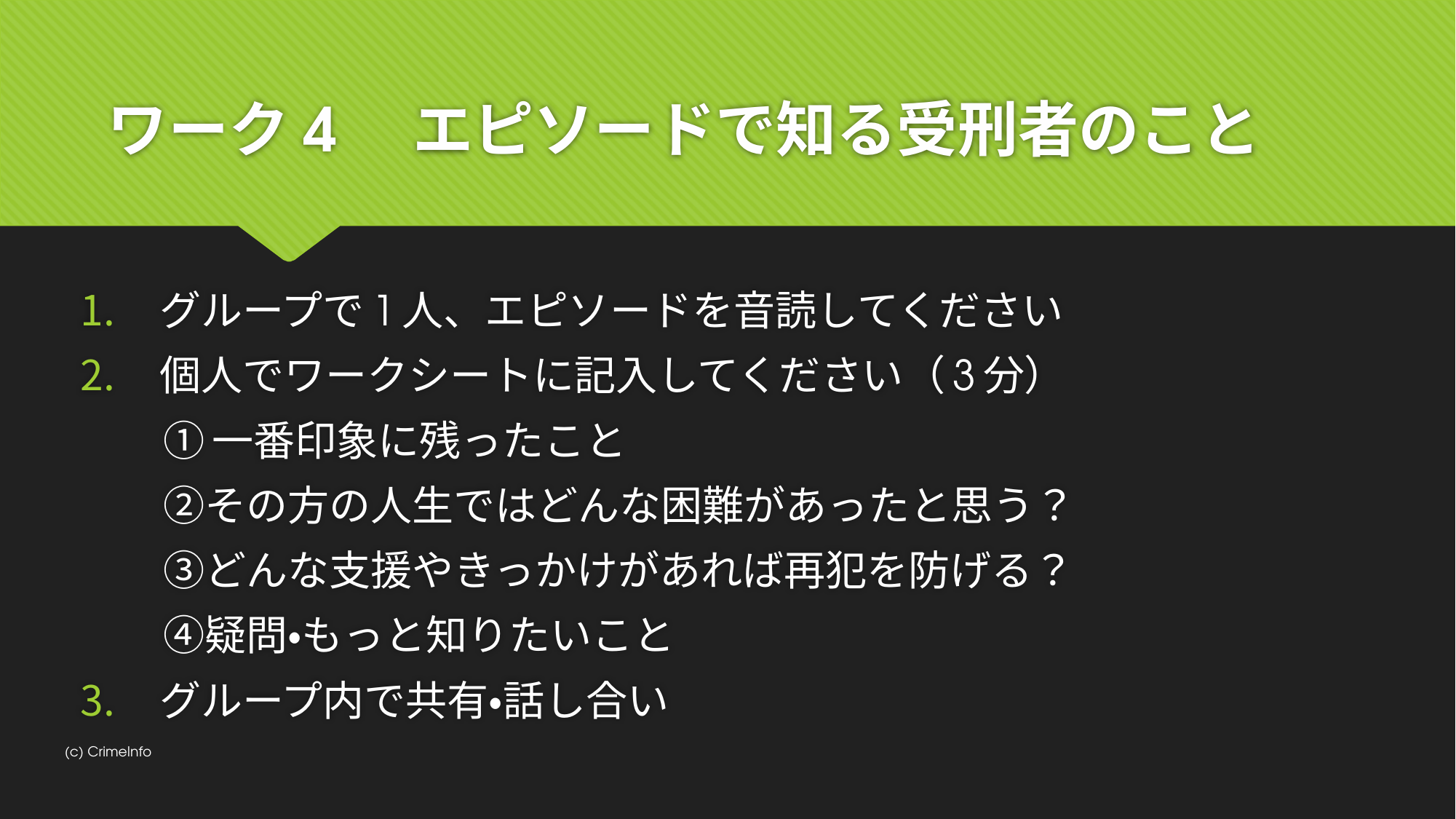

# ワーク4　エピソードで知る受刑者のこと
グループで1人、エピソードを音読してください
個人でワークシートに記入してください（3分）
	①一番印象に残ったこと
　	②その方の人生ではどんな困難があったと思う？
　	③どんな支援やきっかけがあれば再犯を防げる？
　	④疑問・もっと知りたいこと
グループ内で共有・話し合い
(c) CrimeInfo